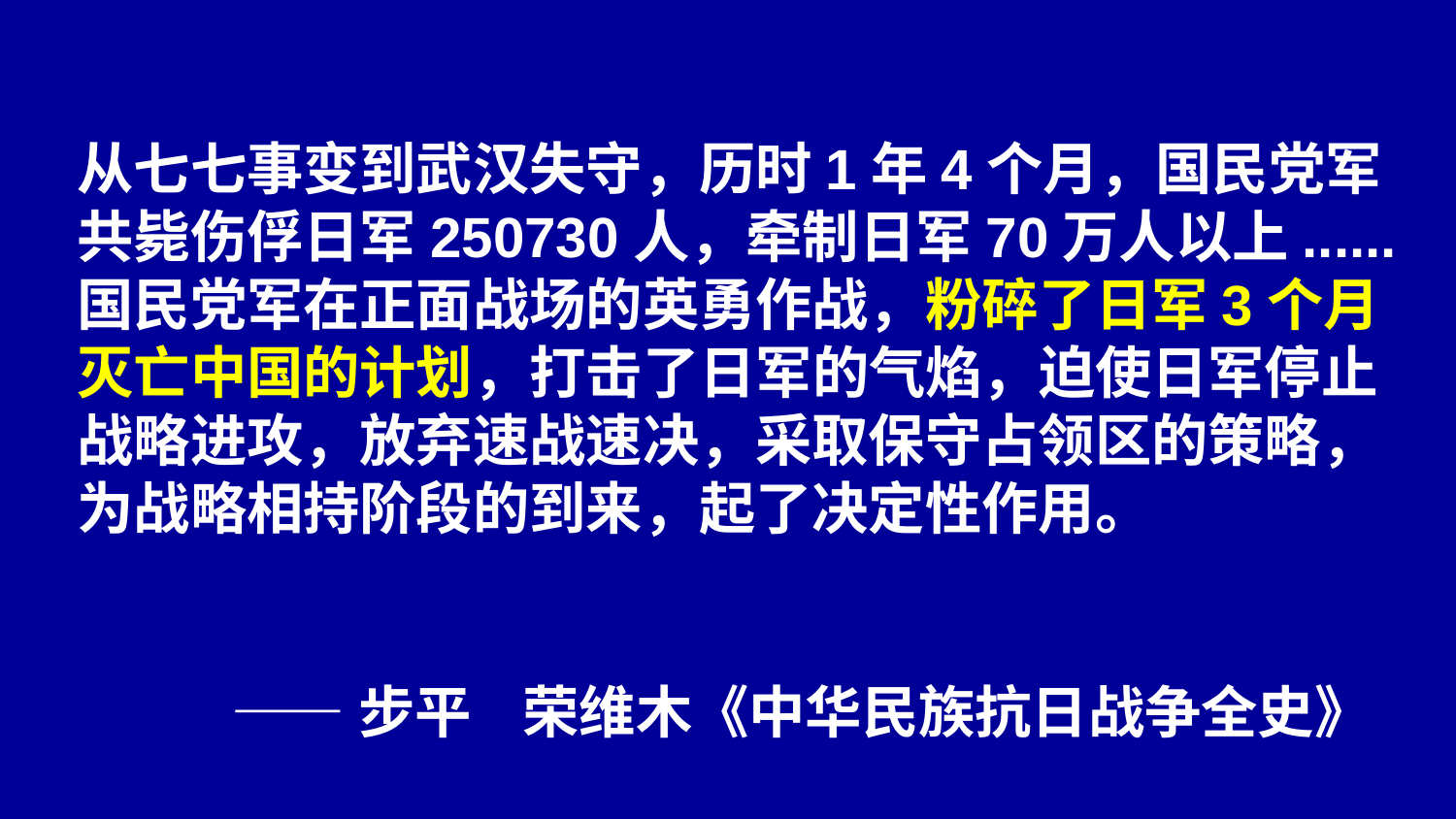

从七七事变到武汉失守，历时1年4个月，国民党军共毙伤俘日军250730人，牵制日军70万人以上......国民党军在正面战场的英勇作战，粉碎了日军3个月灭亡中国的计划，打击了日军的气焰，迫使日军停止战略进攻，放弃速战速决，采取保守占领区的策略，为战略相持阶段的到来，起了决定性作用。

            ——步平    荣维木《中华民族抗日战争全史》